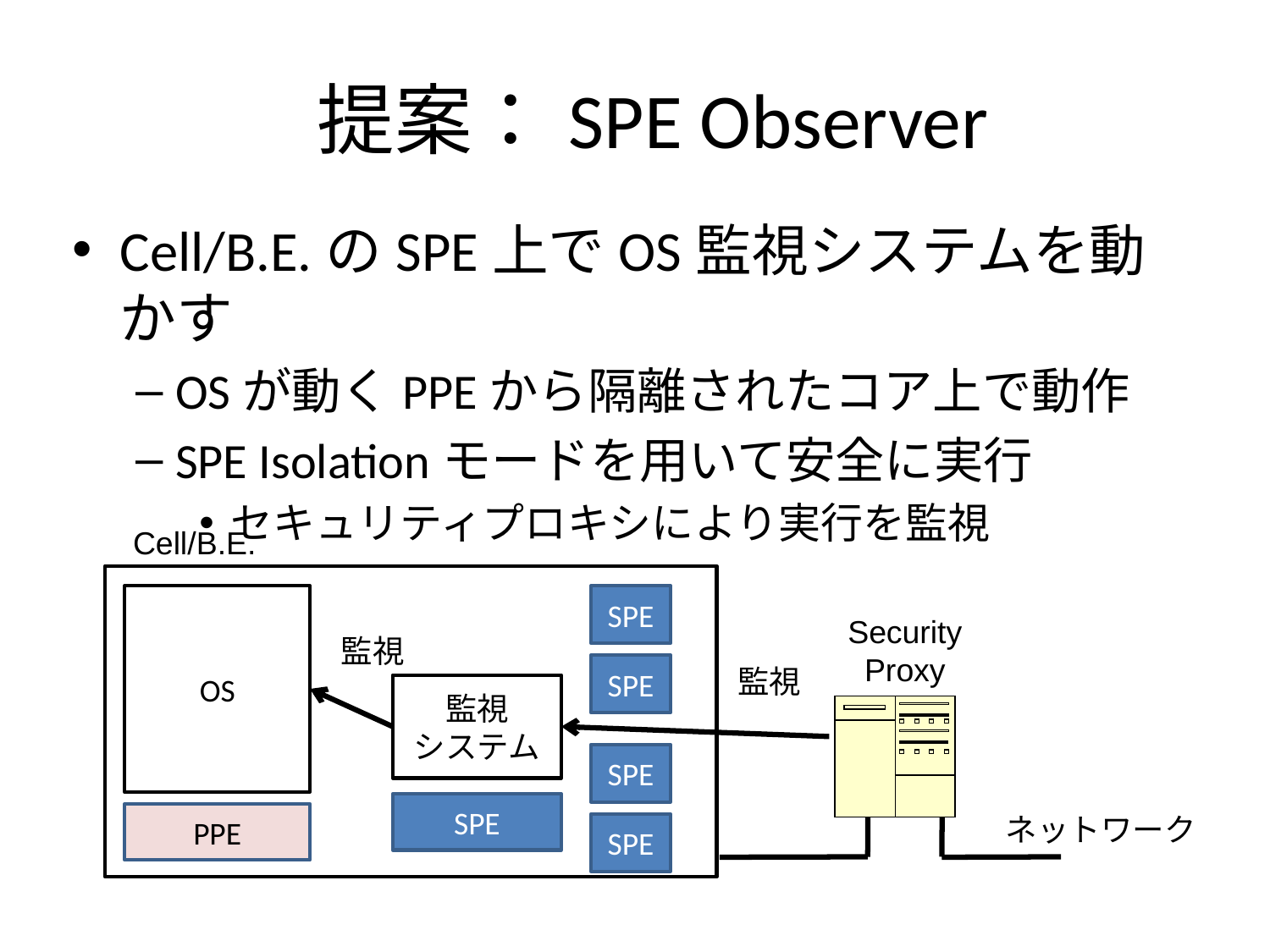

# 提案：SPE Observer
Cell/B.E.のSPE上でOS監視システムを動かす
OSが動くPPEから隔離されたコア上で動作
SPE Isolationモードを用いて安全に実行
セキュリティプロキシにより実行を監視
Cell/B.E.

OS
SPE
Security
Proxy
監視
SPE
監視
監視
システム

SPE
SPE
ネットワーク
PPE
SPE